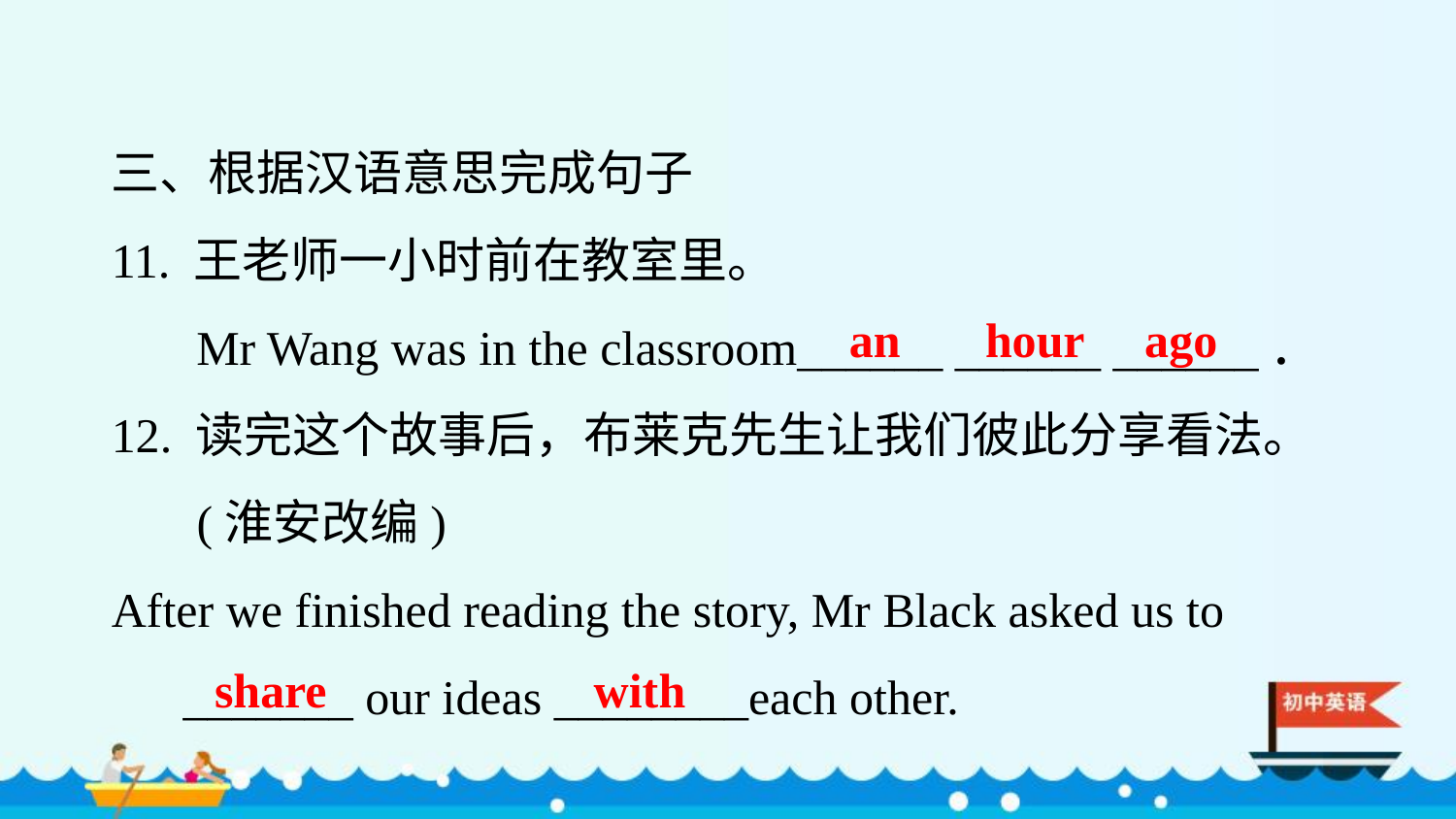

三、根据汉语意思完成句子
11. 王老师一小时前在教室里。
       Mr Wang was in the classroom______ ______ ______．
12. 读完这个故事后，布莱克先生让我们彼此分享看法。(淮安改编)
After we finished reading the story, Mr Black asked us to _______ our ideas ________each other.
an       hour     ago
share                      with